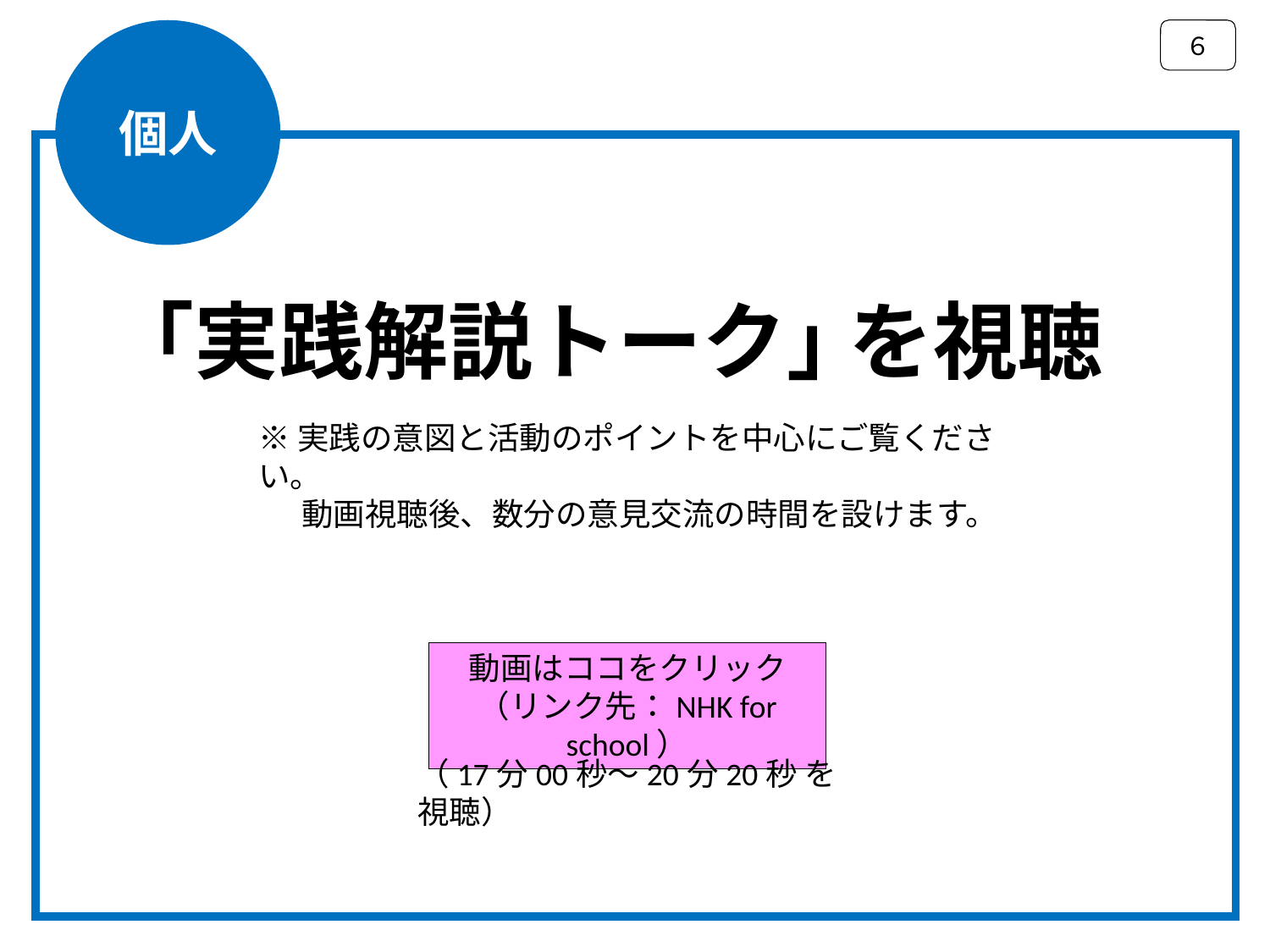

６
個人

｢実践解説トーク｣ を視聴
※実践の意図と活動のポイントを中心にご覧ください。
     動画視聴後、数分の意見交流の時間を設けます。
動画はココをクリック
（リンク先：NHK for school）
（17分00秒～20分20秒 を視聴）